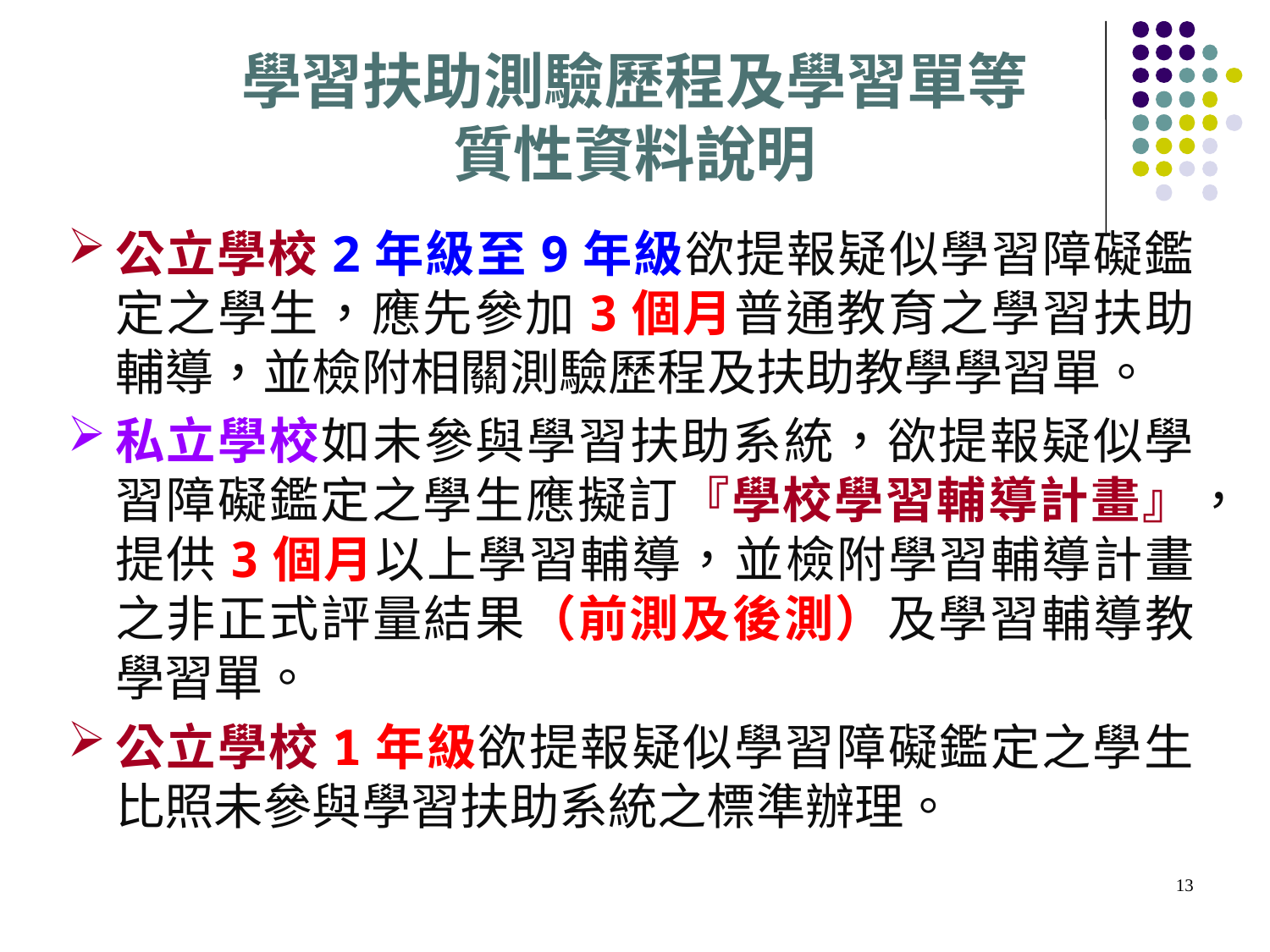

# 學習扶助測驗歷程及學習單等 質性資料說明
公立學校2年級至9年級欲提報疑似學習障礙鑑定之學生，應先參加3個月普通教育之學習扶助輔導，並檢附相關測驗歷程及扶助教學學習單。
私立學校如未參與學習扶助系統，欲提報疑似學習障礙鑑定之學生應擬訂『學校學習輔導計畫』，提供3個月以上學習輔導，並檢附學習輔導計畫之非正式評量結果（前測及後測）及學習輔導教學習單。
公立學校1年級欲提報疑似學習障礙鑑定之學生比照未參與學習扶助系統之標準辦理。
13